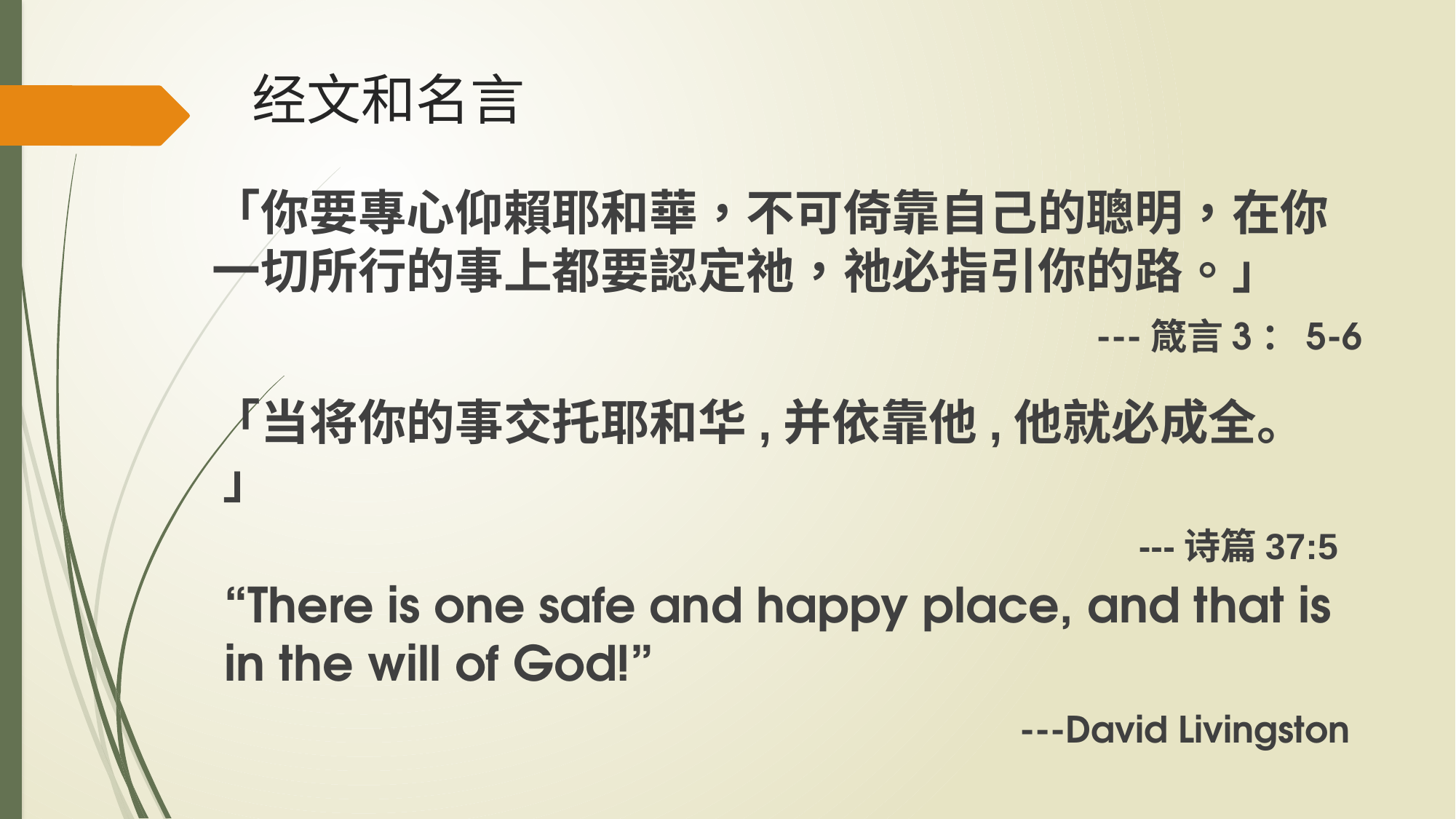

# 经文和名言
「你要專心仰賴耶和華，不可倚靠自己的聰明，在你一切所行的事上都要認定祂，祂必指引你的路。」
---箴言3：5-6
「当将你的事交托耶和华,并依靠他,他就必成全。 」
---诗篇37:5
“There is one safe and happy place, and that is in the will of God!”
---David Livingston